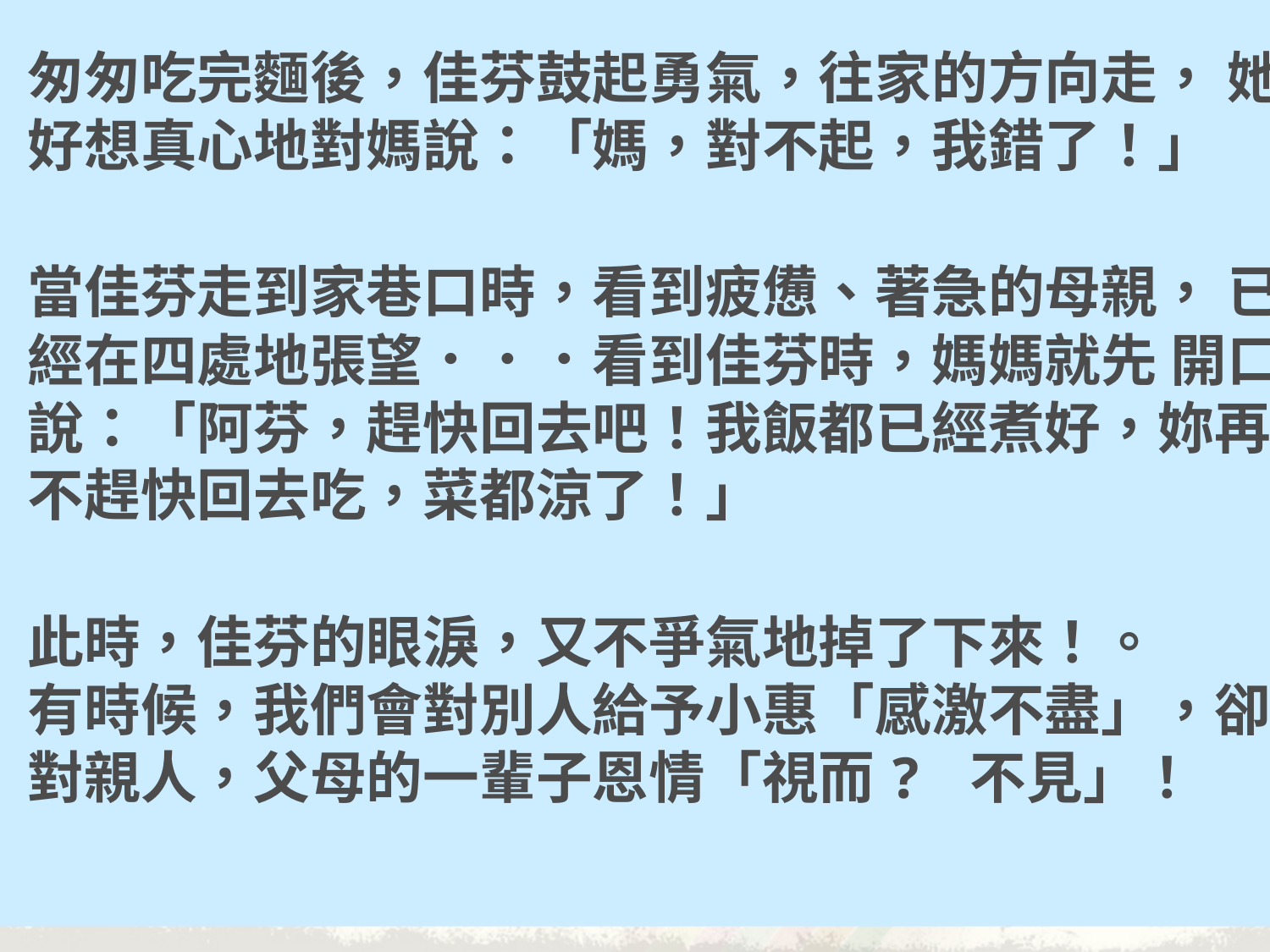

匆匆吃完麵後，佳芬鼓起勇氣，往家的方向走， 她好想真心地對媽說：「媽，對不起，我錯了！」
當佳芬走到家巷口時，看到疲憊、著急的母親， 已經在四處地張望．．．看到佳芬時，媽媽就先 開口說：「阿芬，趕快回去吧！我飯都已經煮好，妳再不趕快回去吃，菜都涼了！」
此時，佳芬的眼淚，又不爭氣地掉了下來！。
有時候，我們會對別人給予小惠「感激不盡」，卻對親人，父母的一輩子恩情「視而? 不見」！